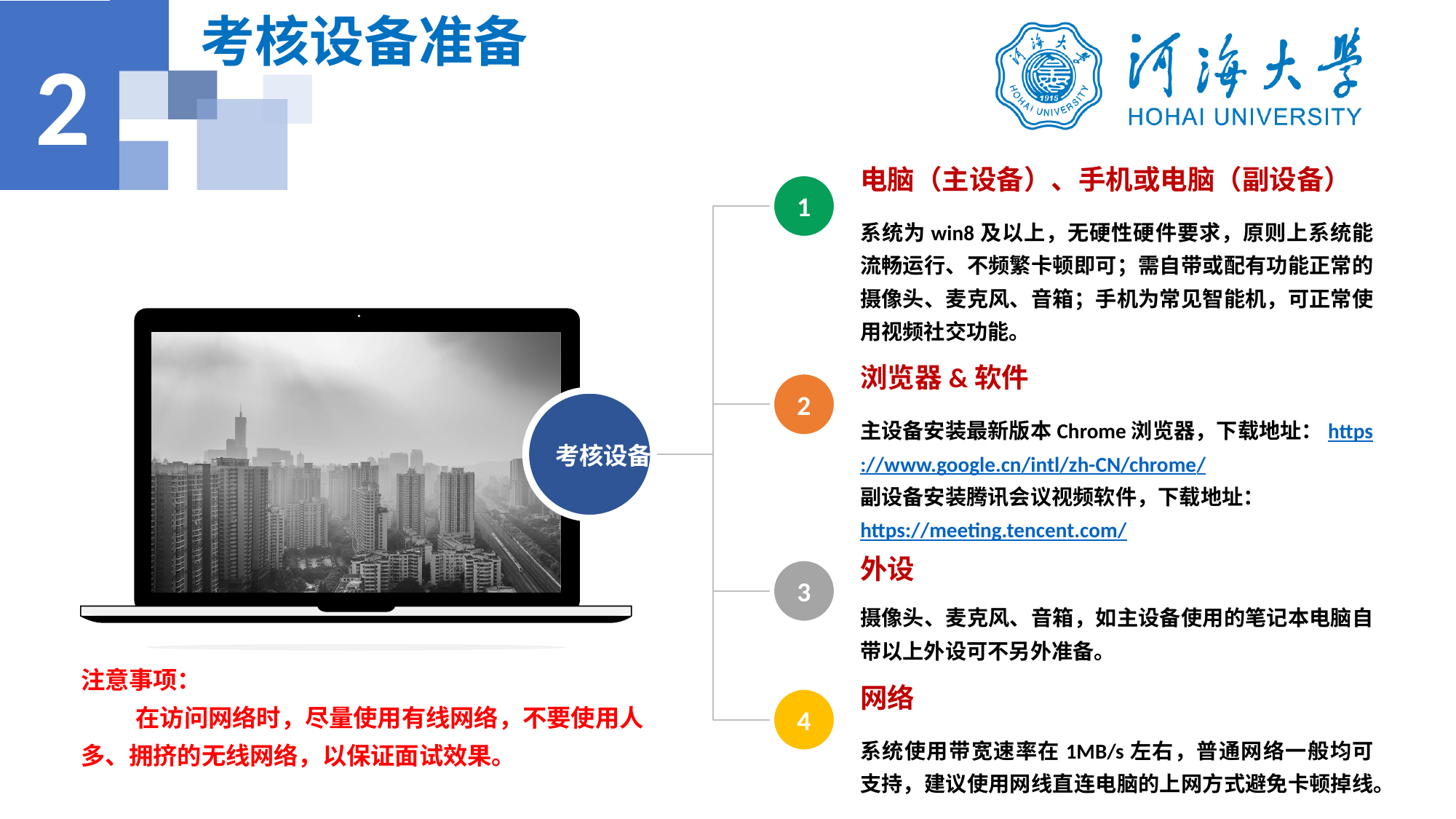

考核设备准备
2
电脑（主设备）、手机或电脑（副设备）
1
系统为win8及以上，无硬性硬件要求，原则上系统能流畅运行、不频繁卡顿即可；需自带或配有功能正常的摄像头、麦克风、音箱；手机为常见智能机，可正常使用视频社交功能。

浏览器&软件
2
考核设备
主设备安装最新版本Chrome浏览器，下载地址：https://www.google.cn/intl/zh-CN/chrome/
副设备安装腾讯会议视频软件，下载地址：https://meeting.tencent.com/

外设
3
摄像头、麦克风、音箱，如主设备使用的笔记本电脑自带以上外设可不另外准备。

网络
4
系统使用带宽速率在1MB/s左右，普通网络一般均可支持，建议使用网线直连电脑的上网方式避免卡顿掉线。
注意事项：
         在访问网络时，尽量使用有线网络，不要使用人多、拥挤的无线网络，以保证面试效果。